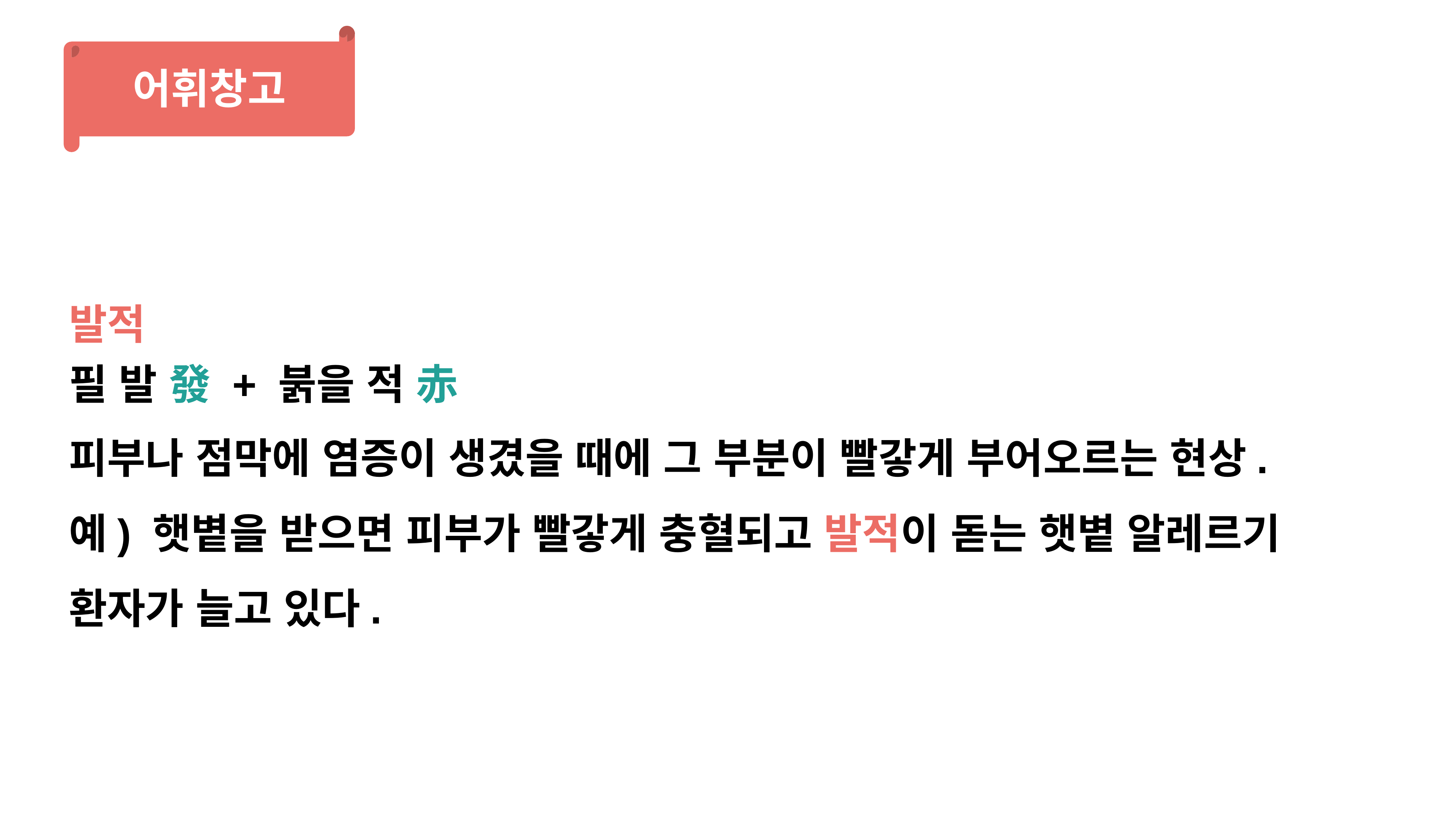

어휘창고
발적
필 발 發 + 붉을 적 赤
피부나 점막에 염증이 생겼을 때에 그 부분이 빨갛게 부어오르는 현상.
예) 햇볕을 받으면 피부가 빨갛게 충혈되고 발적이 돋는 햇볕 알레르기
환자가 늘고 있다.